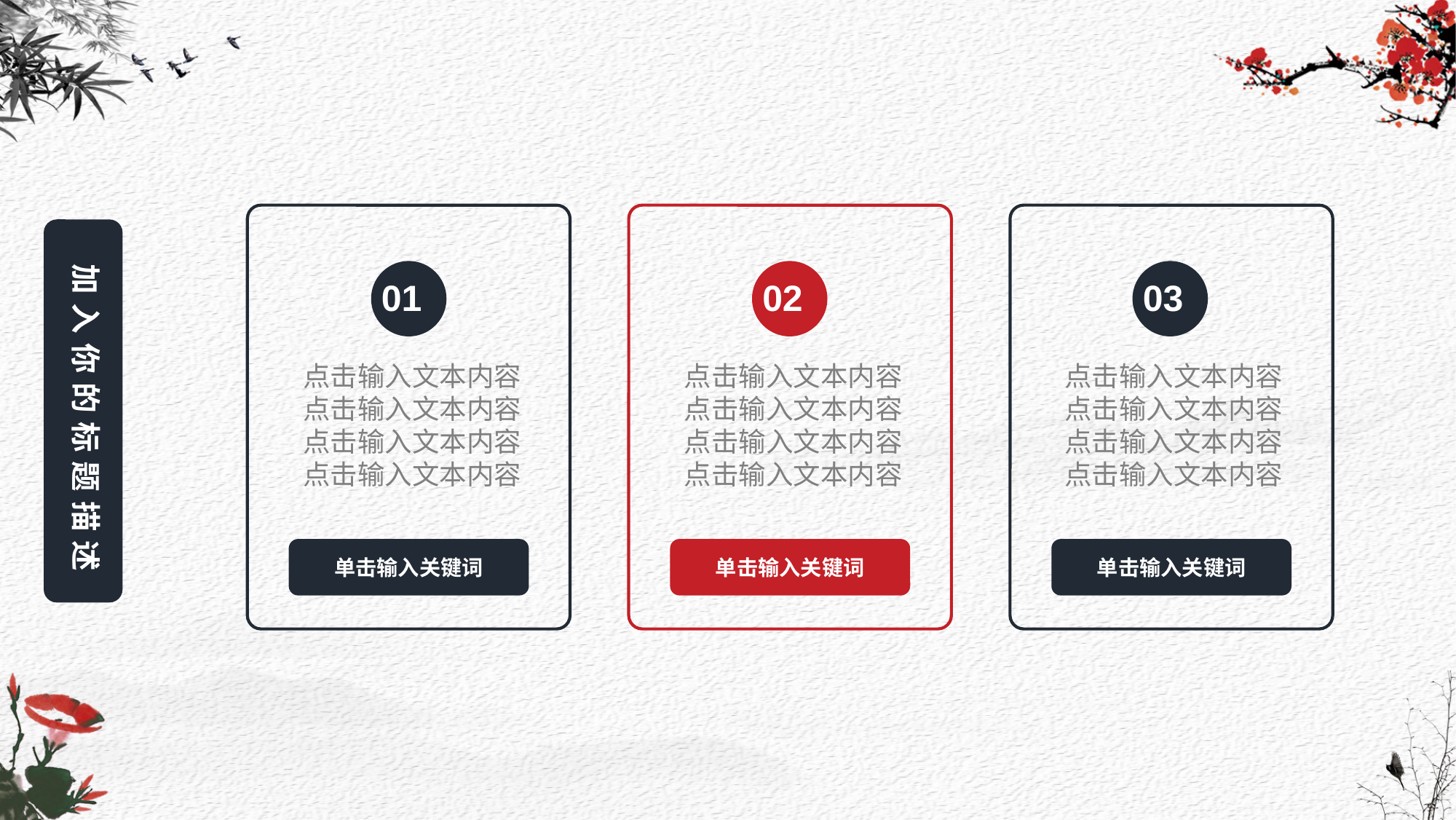

01
点击输入文本内容点击输入文本内容点击输入文本内容点击输入文本内容

02
点击输入文本内容点击输入文本内容点击输入文本内容点击输入文本内容

03
点击输入文本内容点击输入文本内容点击输入文本内容点击输入文本内容
单击输入关键词
单击输入关键词
单击输入关键词

加入你的标题描述